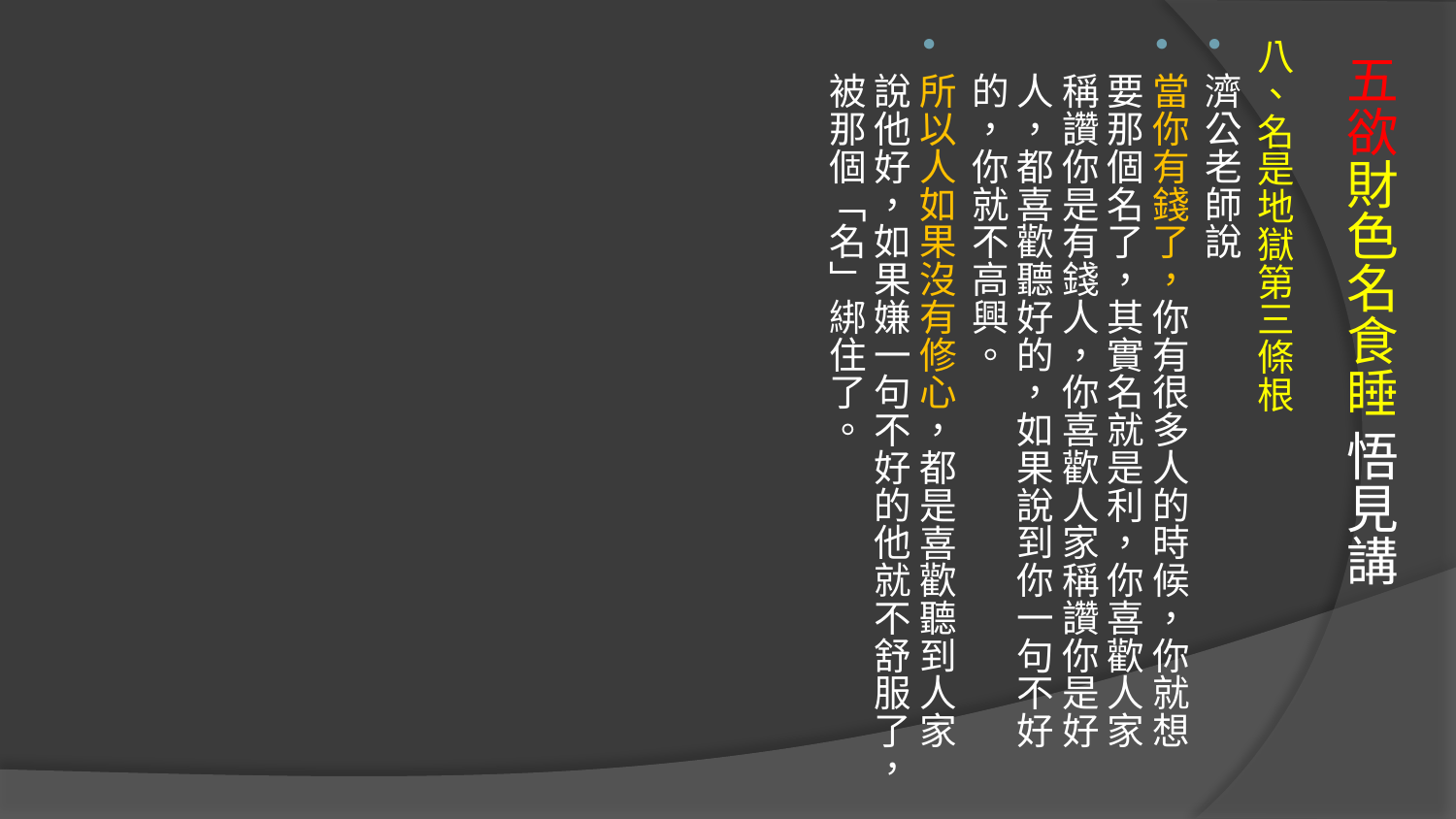

八、名是地獄第三條根
濟公老師說
當你有錢了，你有很多人的時候，你就想要那個名了，其實名就是利，你喜歡人家稱讚你是有錢人，你喜歡人家稱讚你是好人，都喜歡聽好的，如果說到你一句不好的，你就不高興。
所以人如果沒有修心，都是喜歡聽到人家說他好，如果嫌一句不好的他就不舒服了，被那個「名」綁住了。

# 五欲財色名食睡 悟見講